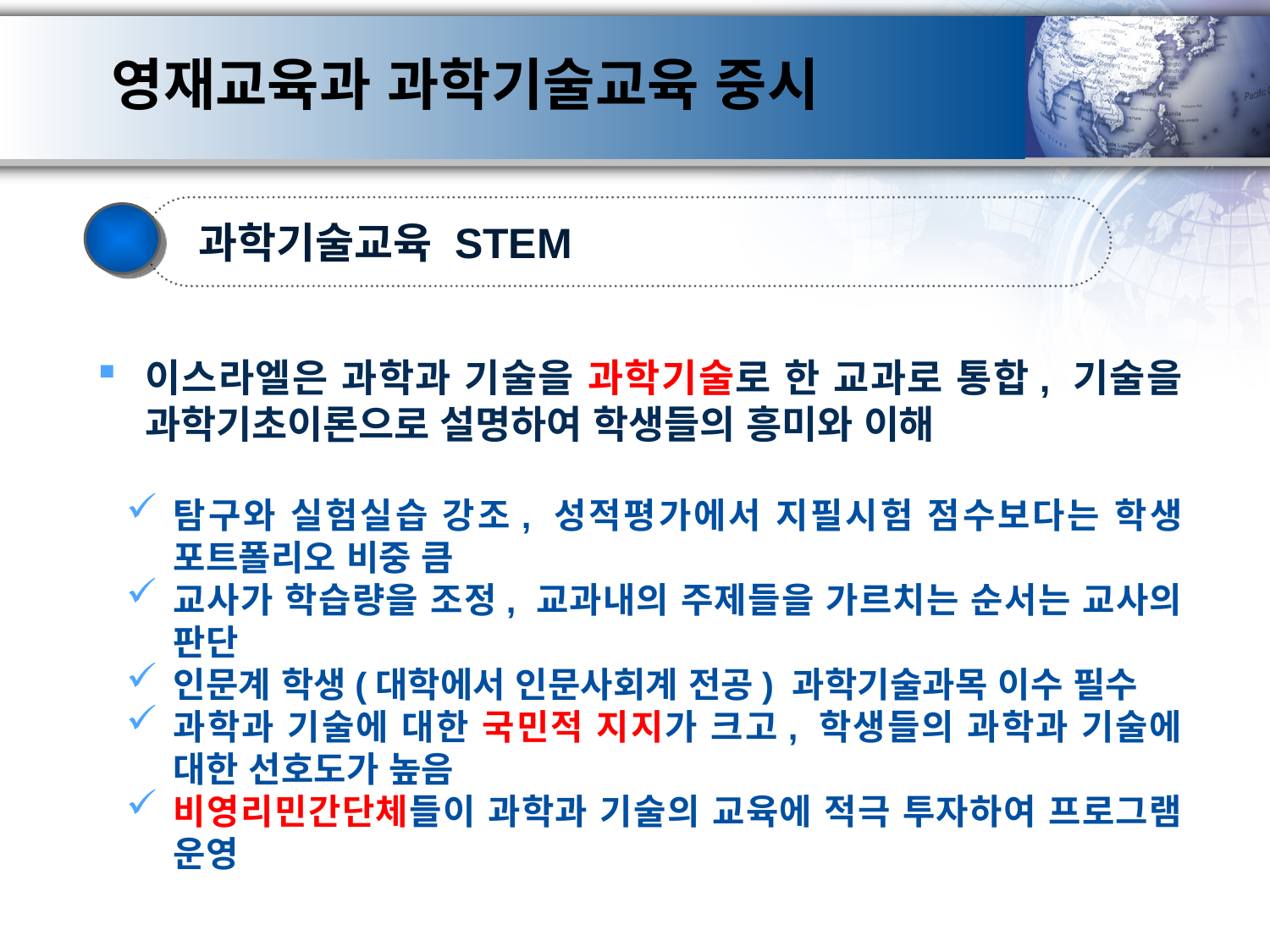

# 영재교육과 과학기술교육 중시
  과학기술교육 STEM

이스라엘은 과학과 기술을 과학기술로 한 교과로 통합, 기술을 과학기초이론으로 설명하여 학생들의 흥미와 이해

탐구와 실험실습 강조, 성적평가에서 지필시험 점수보다는 학생 포트폴리오 비중 큼
교사가 학습량을 조정, 교과내의 주제들을 가르치는 순서는 교사의 판단
인문계 학생(대학에서 인문사회계 전공) 과학기술과목 이수 필수
과학과 기술에 대한 국민적 지지가 크고, 학생들의 과학과 기술에 대한 선호도가 높음
비영리민간단체들이 과학과 기술의 교육에 적극 투자하여 프로그램 운영